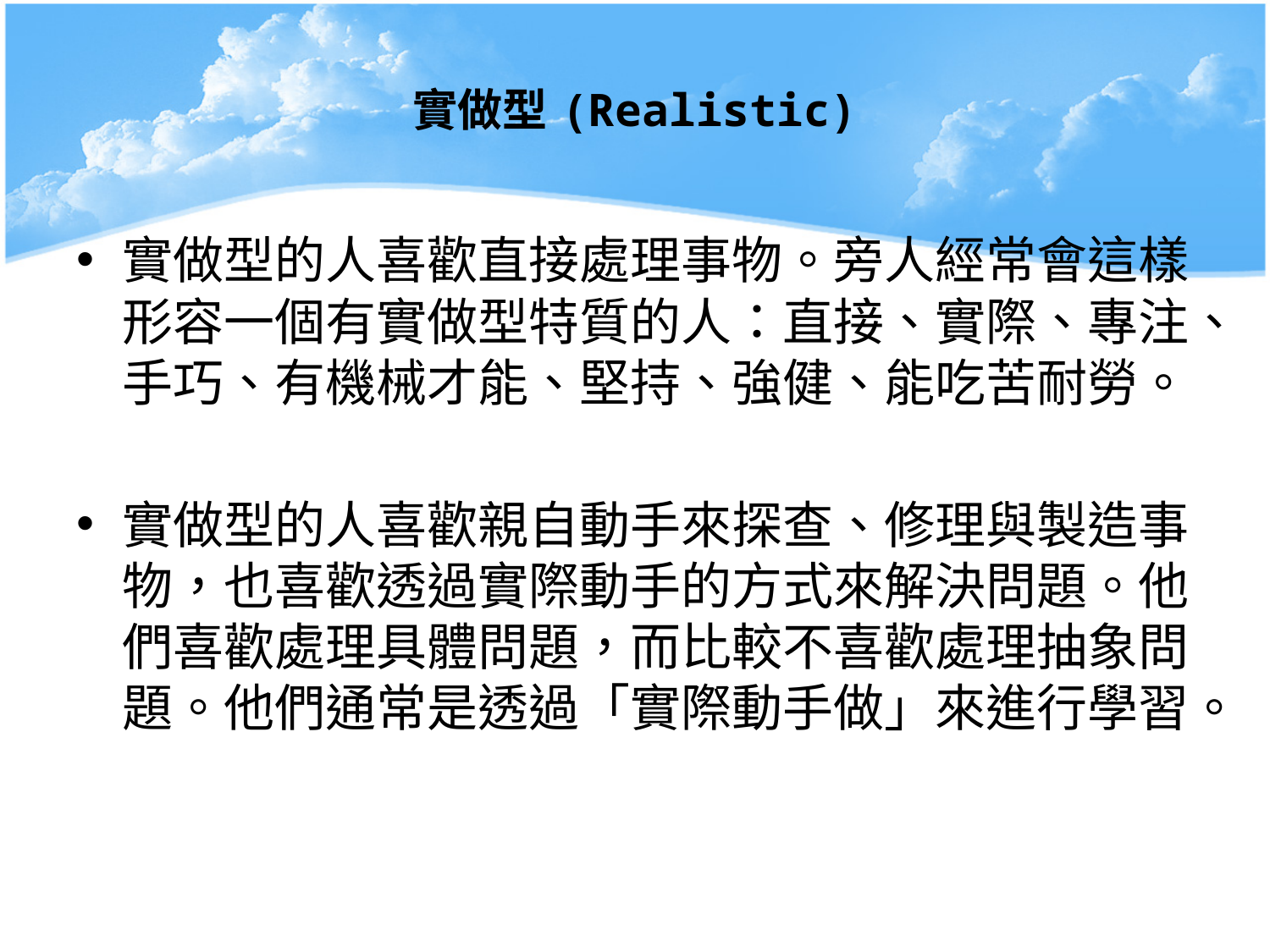

# 實做型 (Realistic)
實做型的人喜歡直接處理事物。旁人經常會這樣形容一個有實做型特質的人：直接、實際、專注、手巧、有機械才能、堅持、強健、能吃苦耐勞。

實做型的人喜歡親自動手來探查、修理與製造事物，也喜歡透過實際動手的方式來解決問題。他們喜歡處理具體問題，而比較不喜歡處理抽象問題。他們通常是透過「實際動手做」來進行學習。